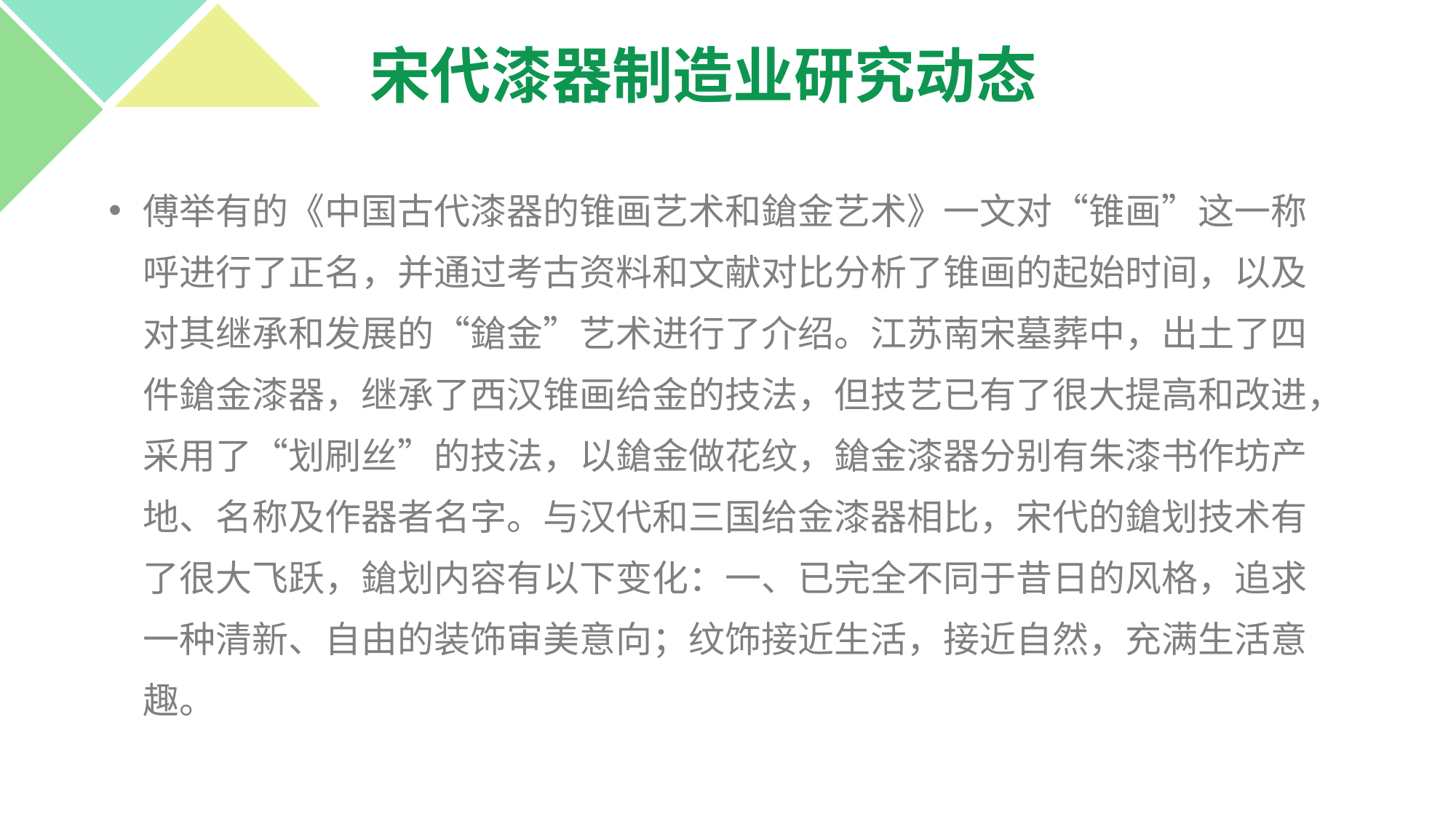

# 宋代漆器制造业研究动态
傅举有的《中国古代漆器的锥画艺术和鎗金艺术》一文对“锥画”这一称呼进行了正名，并通过考古资料和文献对比分析了锥画的起始时间，以及对其继承和发展的“鎗金”艺术进行了介绍。江苏南宋墓葬中，出土了四件鎗金漆器，继承了西汉锥画给金的技法，但技艺已有了很大提高和改进，采用了“划刷丝”的技法，以鎗金做花纹，鎗金漆器分别有朱漆书作坊产地、名称及作器者名字。与汉代和三国给金漆器相比，宋代的鎗划技术有了很大飞跃，鎗划内容有以下变化：一、已完全不同于昔日的风格，追求一种清新、自由的装饰审美意向；纹饰接近生活，接近自然，充满生活意趣。